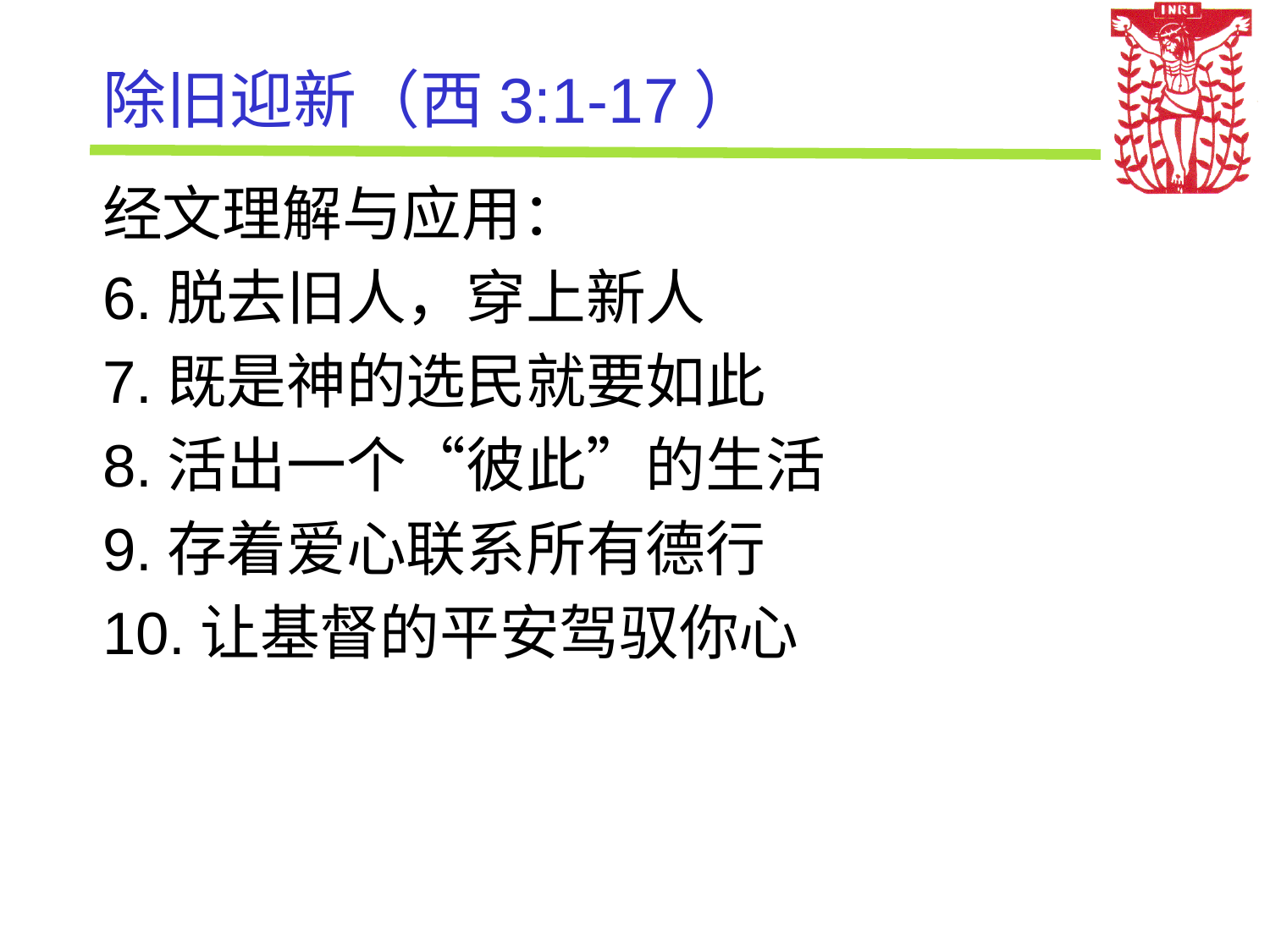

# 除旧迎新（西3:1-17）
经文理解与应用：
6.脱去旧人，穿上新人
7.既是神的选民就要如此
8.活出一个“彼此”的生活
9.存着爱心联系所有德行
10.让基督的平安驾驭你心